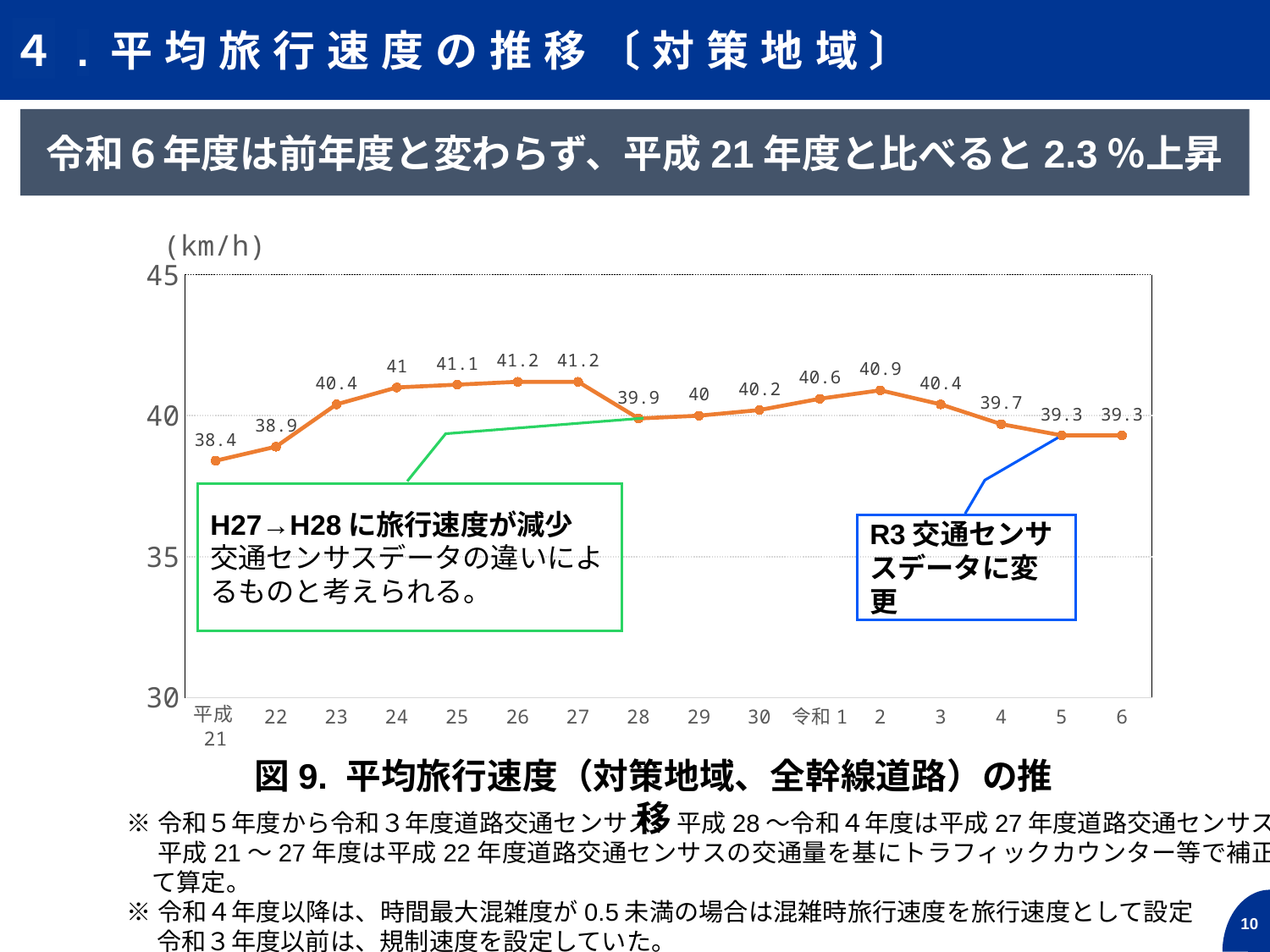

４.平均旅行速度の推移〔対策地域〕
令和６年度は前年度と変わらず、平成21年度と比べると2.3％上昇

### Chart

| Category | 平均旅行速度 |
|---|---|
| 平成21 | 38.4 |
| 22 | 38.9 |
| 23 | 40.4 |
| 24 | 41.0 |
| 25 | 41.1 |
| 26 | 41.2 |
| 27 | 41.2 |
| 28 | 39.9 |
| 29 | 40.0 |
| 30 | 40.2 |
| 令和1 | 40.6 |
| 2 | 40.9 |
| 3 | 40.4 |
| 4 | 39.7 |
| 5 | 39.3 |
| 6 | 39.3 |
H27→H28に旅行速度が減少
交通センサスデータの違いによるものと考えられる。
R3交通センサスデータに変更
図9. 平均旅行速度（対策地域、全幹線道路）の推移
※令和５年度から令和３年度道路交通センサス、平成28～令和４年度は平成27年度道路交通センサス、
　 平成21～27年度は平成22年度道路交通センサスの交通量を基にトラフィックカウンター等で補正して算定。
※令和４年度以降は、時間最大混雑度が0.5未満の場合は混雑時旅行速度を旅行速度として設定
　 令和３年度以前は、規制速度を設定していた。